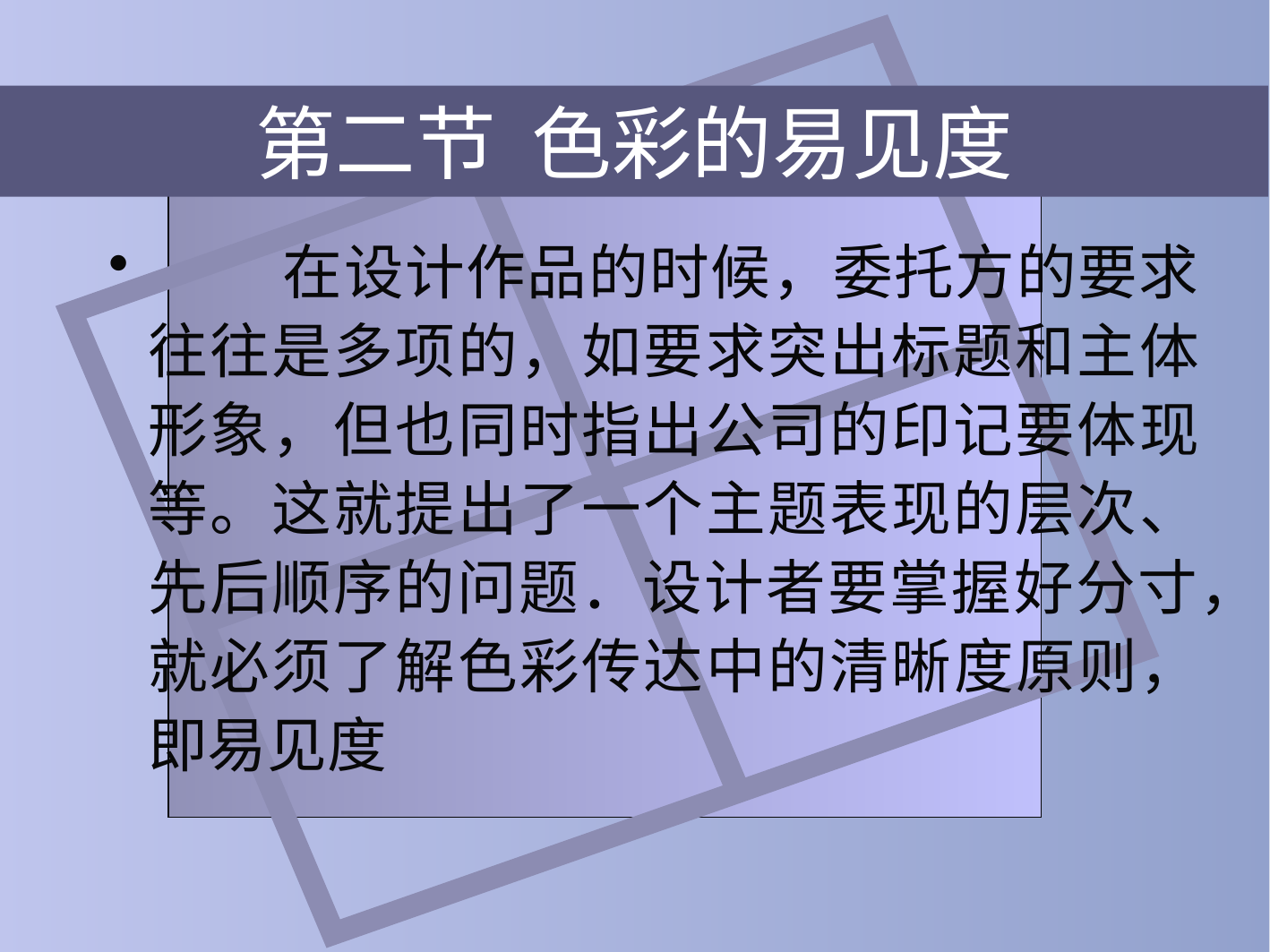

# 第二节  色彩的易见度
        在设计作品的时候，委托方的要求往往是多项的，如要求突出标题和主体形象，但也同时指出公司的印记要体现等。这就提出了一个主题表现的层次、先后顺序的问题．设计者要掌握好分寸，就必须了解色彩传达中的清晰度原则，即易见度